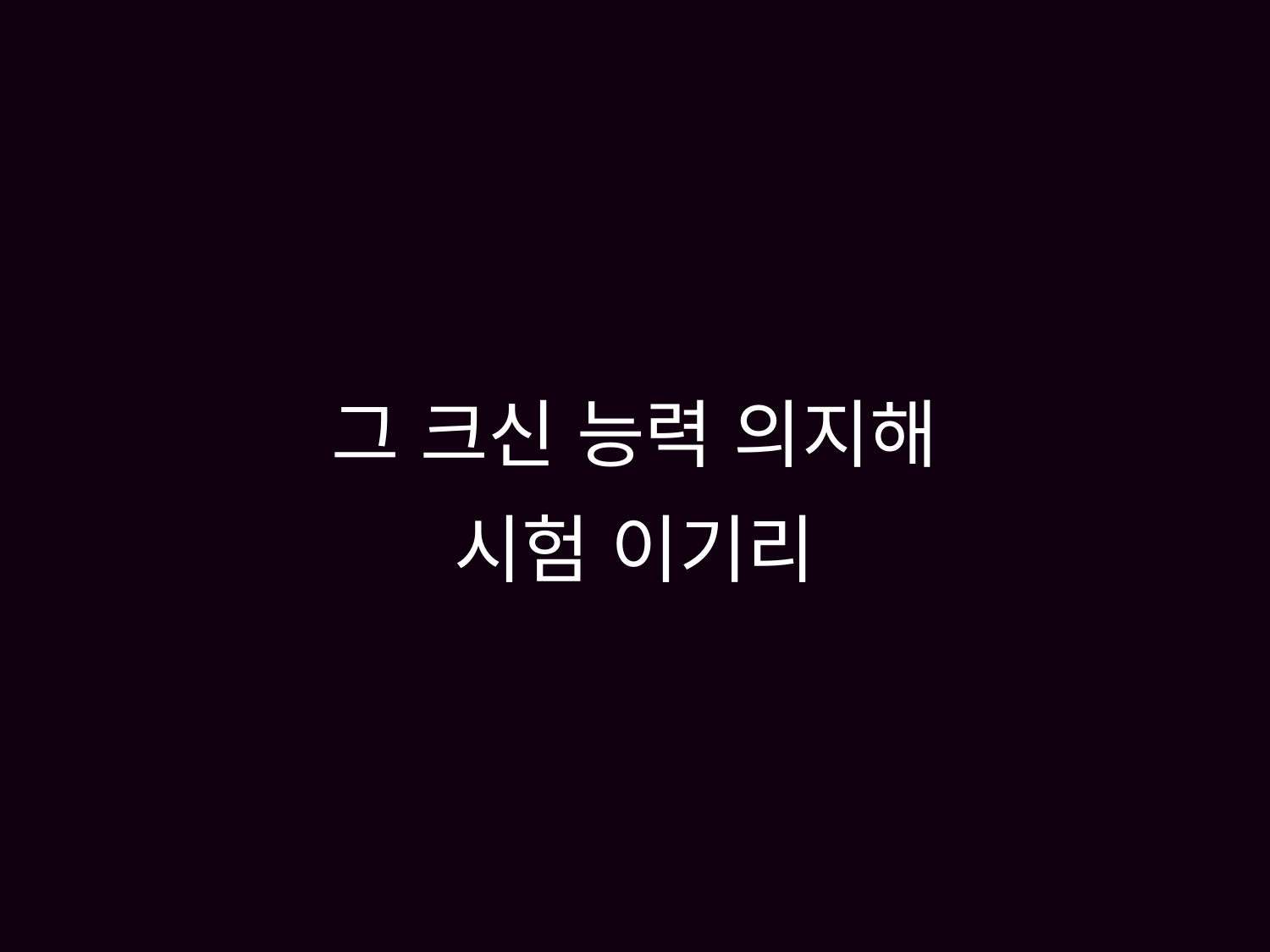

# 그 크신 능력 의지해 시험 이기리